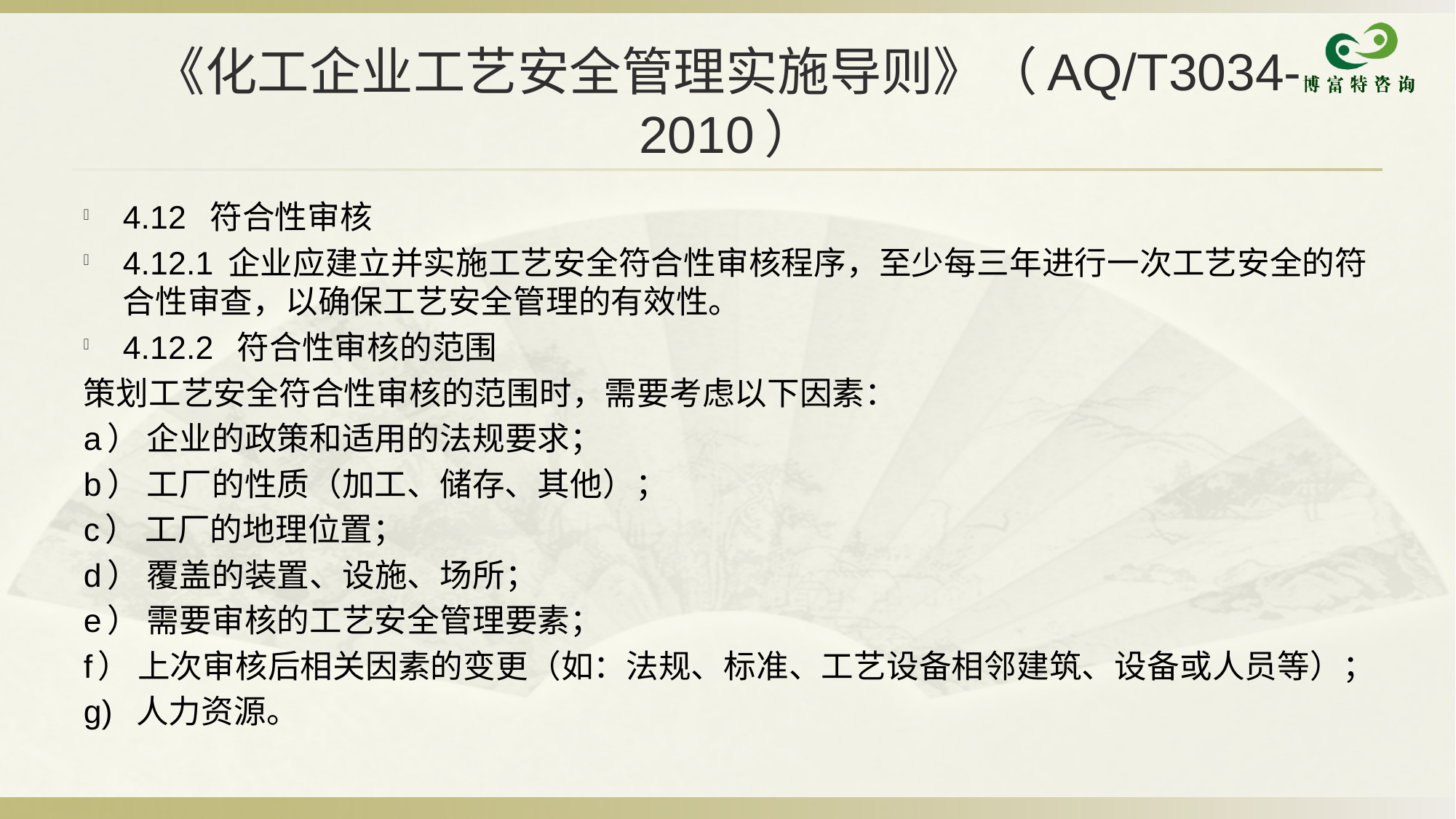

# 《化工企业工艺安全管理实施导则》（AQ/T3034-2010）
4.12  符合性审核
4.12.1 企业应建立并实施工艺安全符合性审核程序，至少每三年进行一次工艺安全的符合性审查，以确保工艺安全管理的有效性。
4.12.2  符合性审核的范围
策划工艺安全符合性审核的范围时，需要考虑以下因素：
a） 企业的政策和适用的法规要求；
b） 工厂的性质（加工、储存、其他）；
c） 工厂的地理位置；
d） 覆盖的装置、设施、场所；
e） 需要审核的工艺安全管理要素；
f） 上次审核后相关因素的变更（如：法规、标准、工艺设备相邻建筑、设备或人员等）；
g)  人力资源。